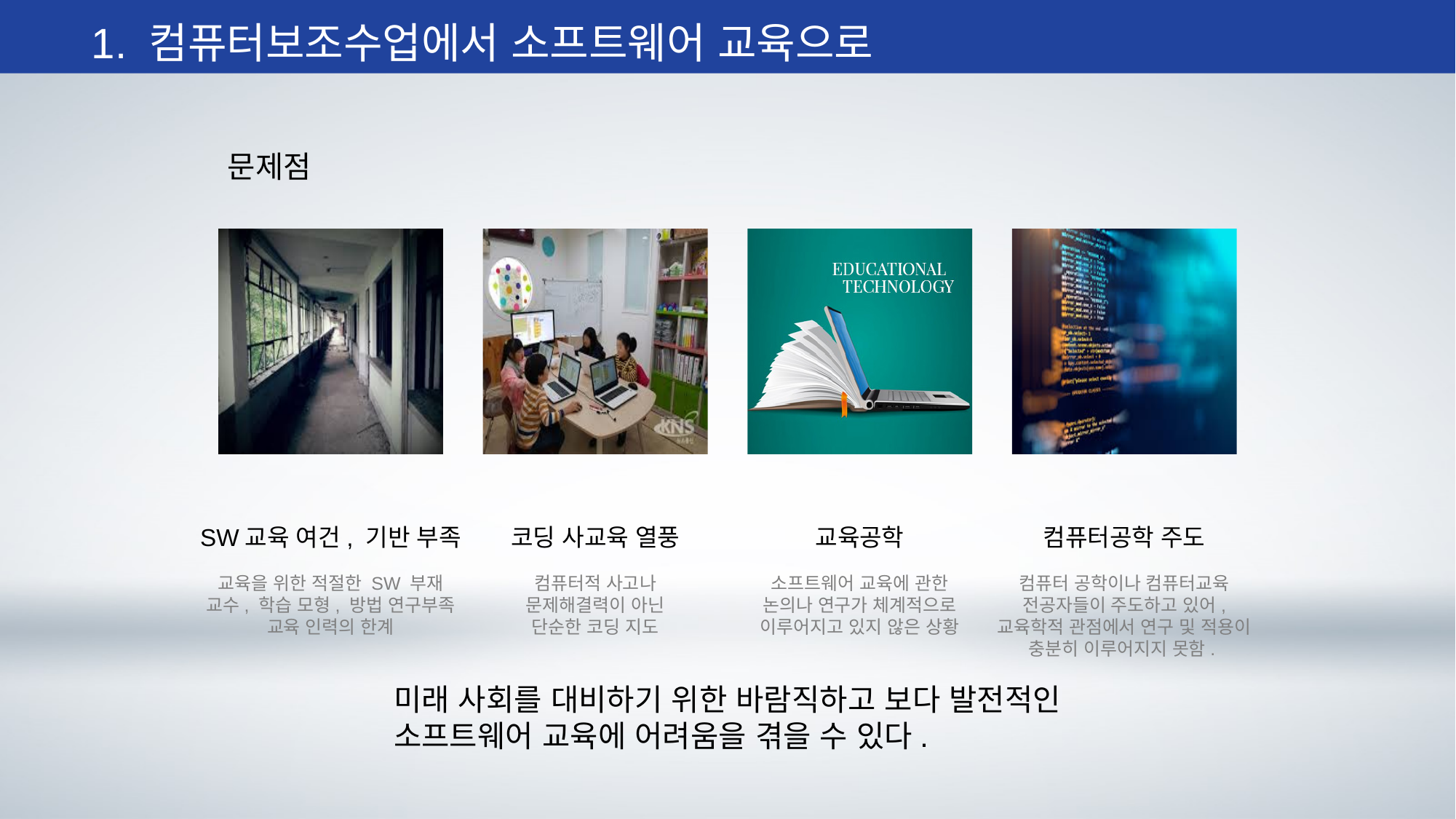

1. 컴퓨터보조수업에서 소프트웨어 교육으로
문제점

SW교육 여건, 기반 부족
교육을 위한 적절한 SW 부재
교수, 학습 모형, 방법 연구부족
교육 인력의 한계
코딩 사교육 열풍
컴퓨터적 사고나
문제해결력이 아닌
단순한 코딩 지도
교육공학
소프트웨어 교육에 관한
논의나 연구가 체계적으로
이루어지고 있지 않은 상황
컴퓨터공학 주도
컴퓨터 공학이나 컴퓨터교육
전공자들이 주도하고 있어,
교육학적 관점에서 연구 및 적용이
충분히 이루어지지 못함.
미래 사회를 대비하기 위한 바람직하고 보다 발전적인
소프트웨어 교육에 어려움을 겪을 수 있다.